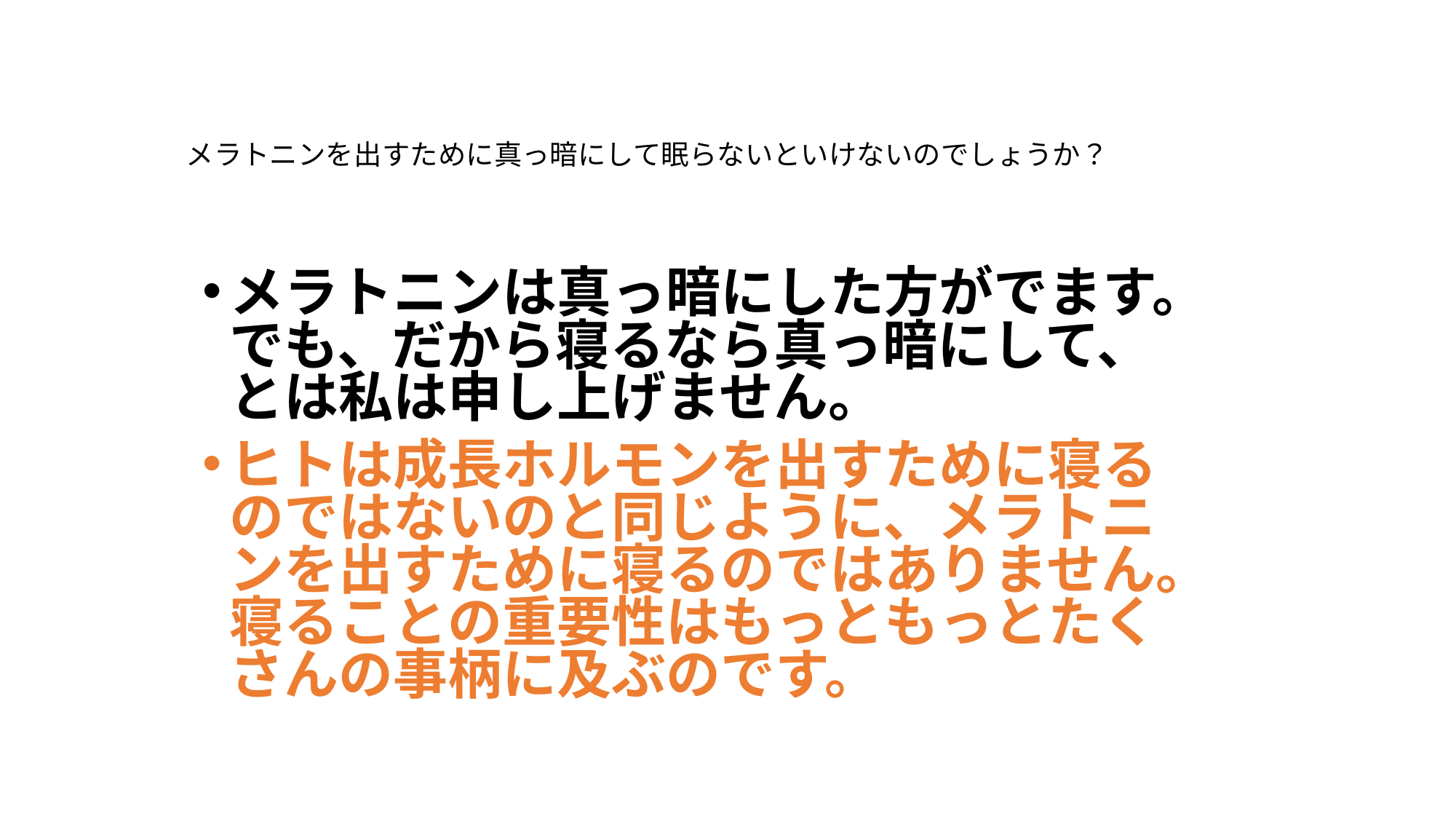

メラトニンを出すために真っ暗にして眠らないといけないのでしょうか？
メラトニンは真っ暗にした方がでます。でも、だから寝るなら真っ暗にして、とは私は申し上げません。
ヒトは成長ホルモンを出すために寝るのではないのと同じように、メラトニンを出すために寝るのではありません。寝ることの重要性はもっともっとたくさんの事柄に及ぶのです。